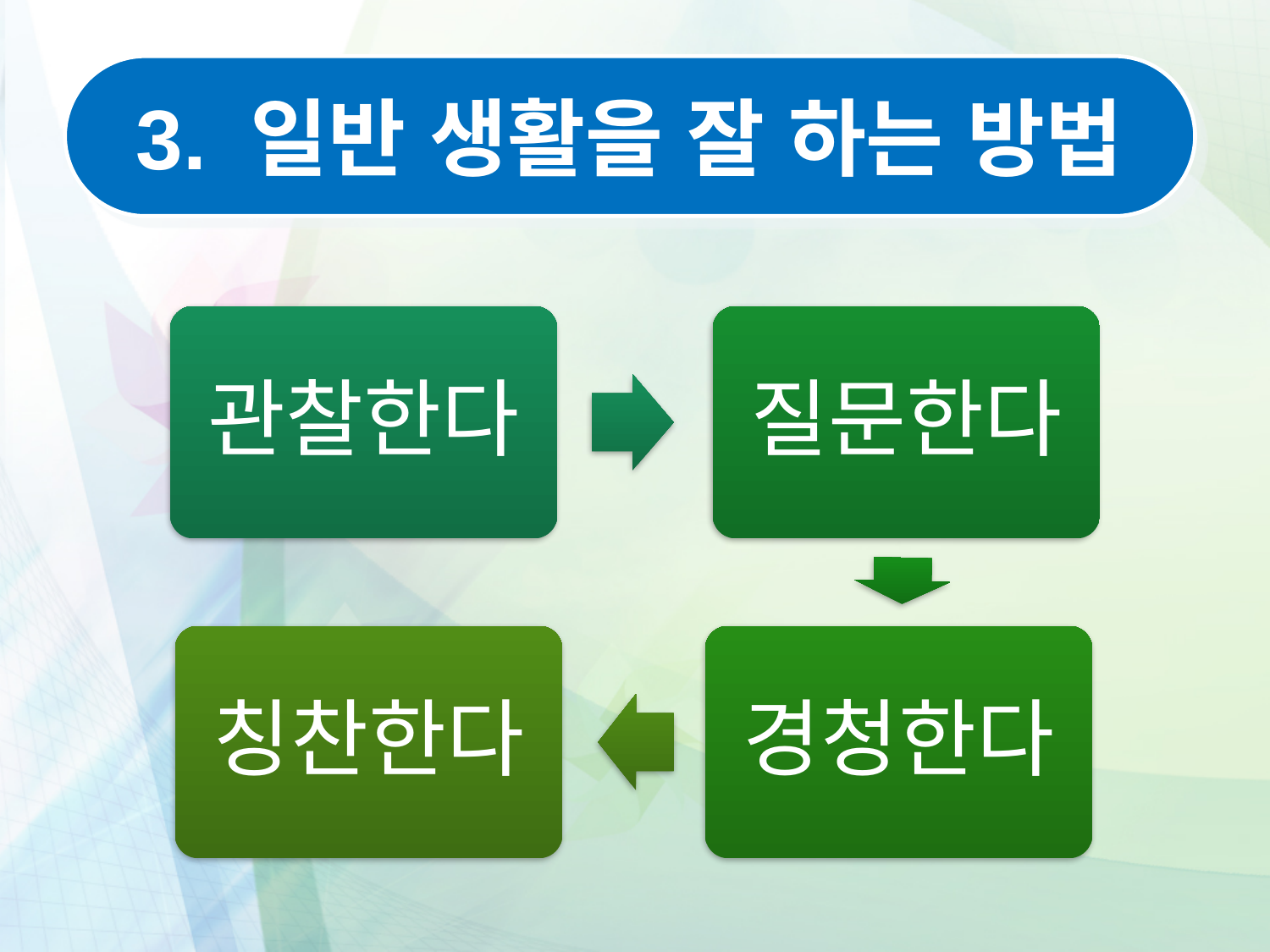

3. 일반 생활을 잘 하는 방법
관찰한다

질문한다

경청한다

칭찬한다